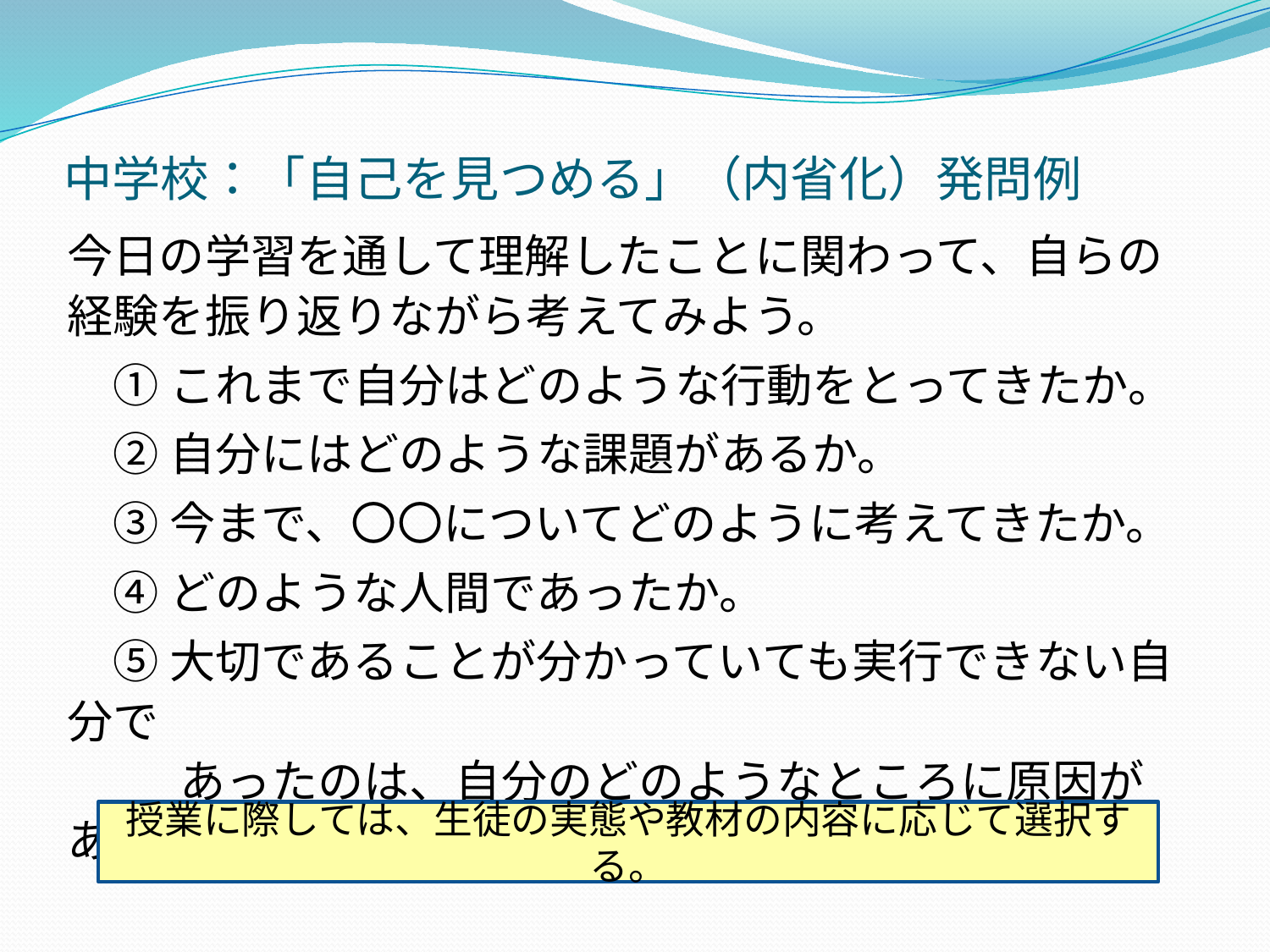

# 中学校：「自己を見つめる」（内省化）発問例
今日の学習を通して理解したことに関わって、自らの経験を振り返りながら考えてみよう。
　① これまで自分はどのような行動をとってきたか。
　② 自分にはどのような課題があるか。
　③ 今まで、〇〇についてどのように考えてきたか。
　④ どのような人間であったか。
　⑤ 大切であることが分かっていても実行できない自分で
　 　 あったのは、自分のどのようなところに原因があるのか。

授業に際しては、生徒の実態や教材の内容に応じて選択する。